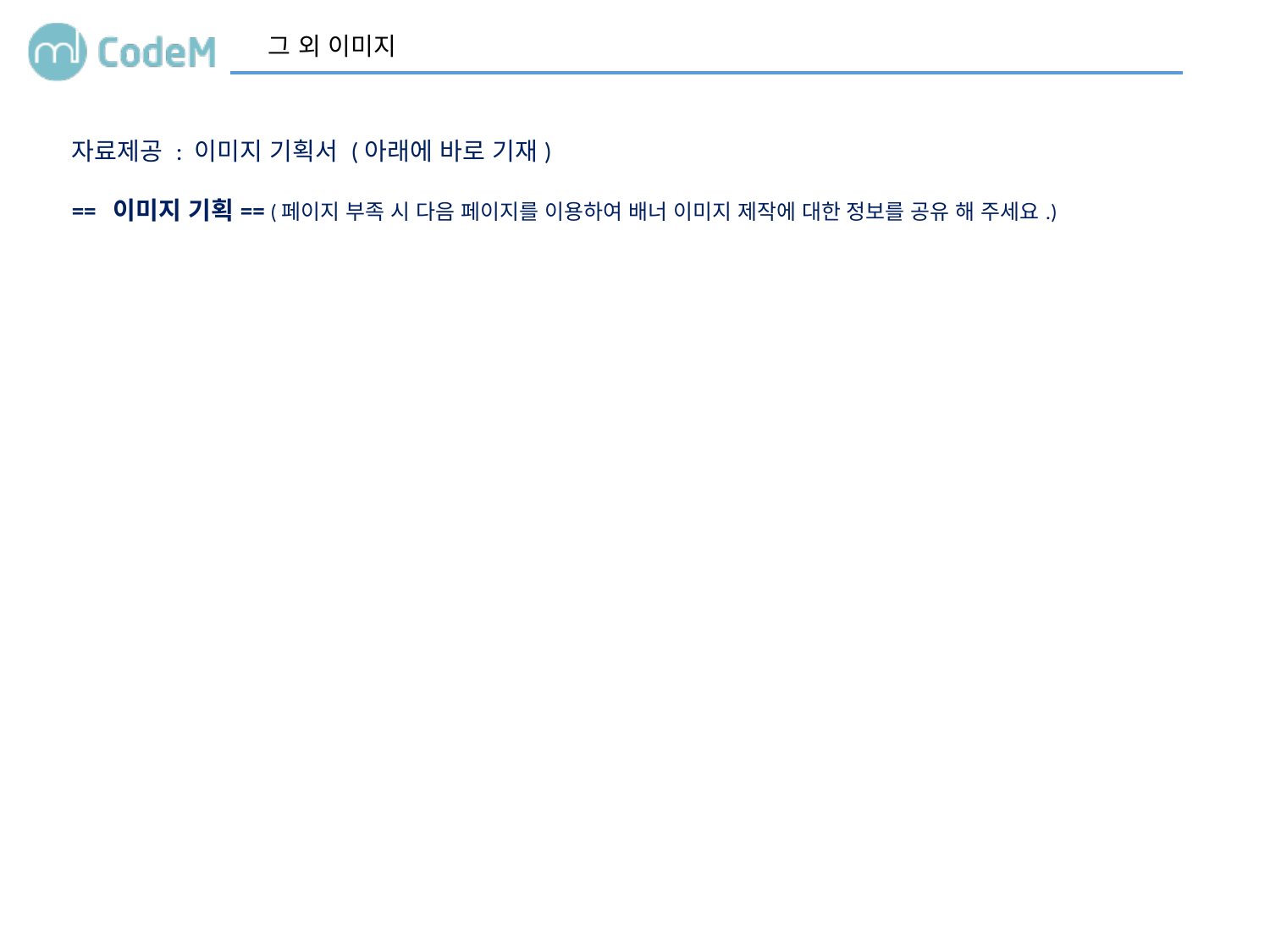

그 외 이미지
자료제공 : 이미지 기획서 (아래에 바로 기재)

==  이미지 기획== (페이지 부족 시 다음 페이지를 이용하여 배너 이미지 제작에 대한 정보를 공유 해 주세요.)